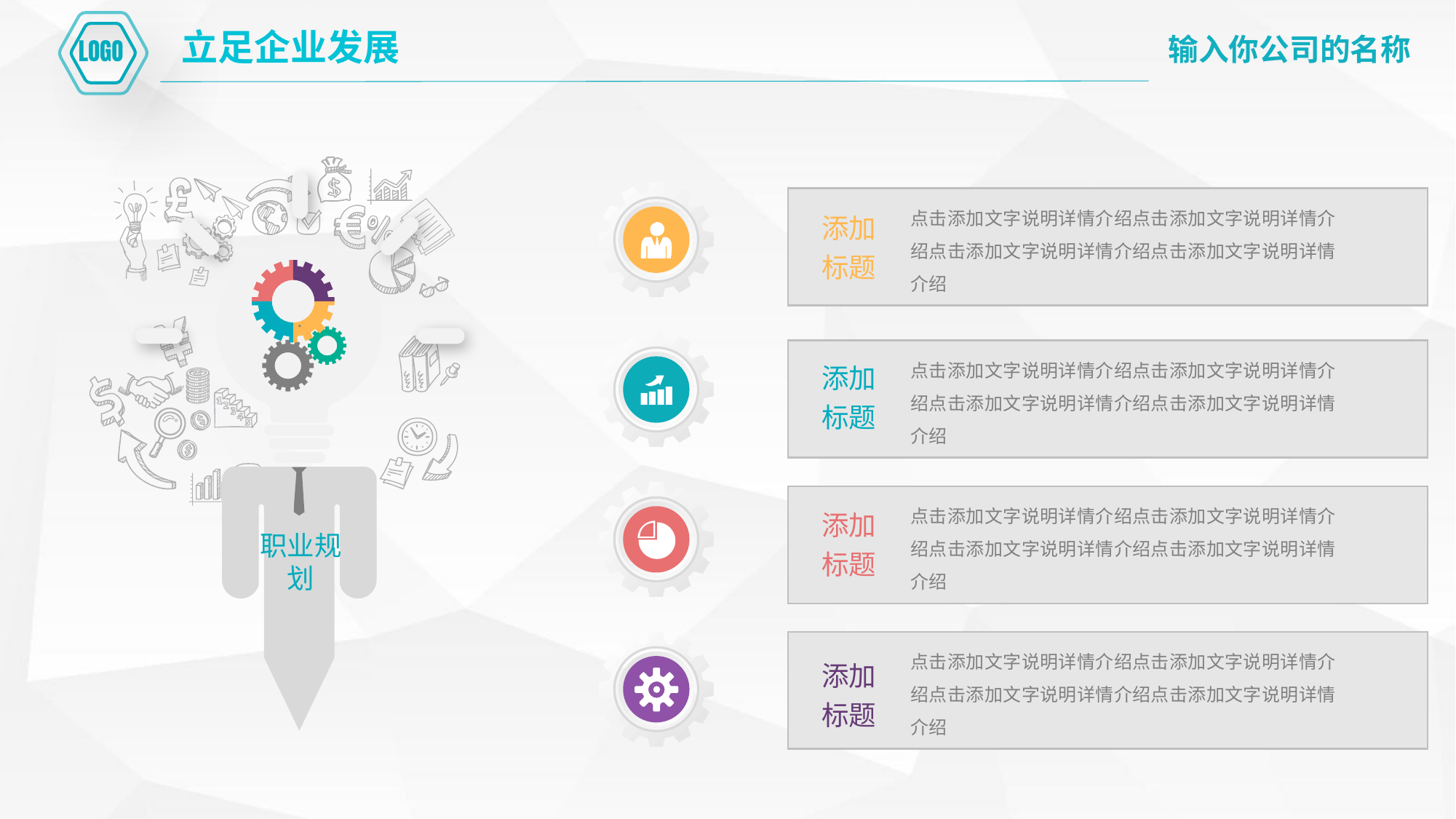

立足企业发展

点击添加文字说明详情介绍点击添加文字说明详情介绍点击添加文字说明详情介绍点击添加文字说明详情介绍
添加
标题

点击添加文字说明详情介绍点击添加文字说明详情介绍点击添加文字说明详情介绍点击添加文字说明详情介绍
添加
标题

点击添加文字说明详情介绍点击添加文字说明详情介绍点击添加文字说明详情介绍点击添加文字说明详情介绍
添加
标题
职业规划

点击添加文字说明详情介绍点击添加文字说明详情介绍点击添加文字说明详情介绍点击添加文字说明详情介绍
添加
标题